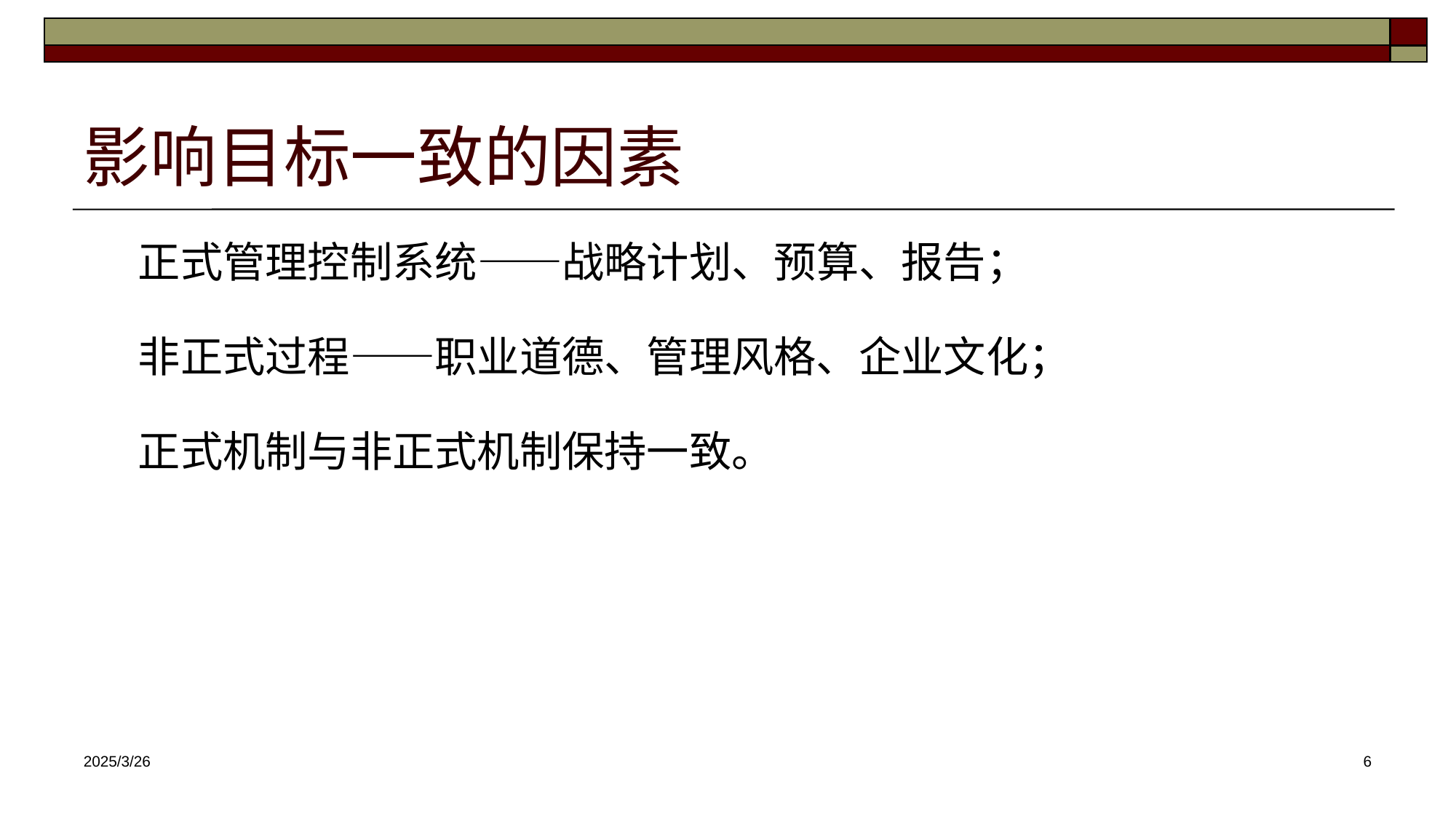

# 影响目标一致的因素
正式管理控制系统——战略计划、预算、报告；
非正式过程——职业道德、管理风格、企业文化；
正式机制与非正式机制保持一致。
2025/3/26
6